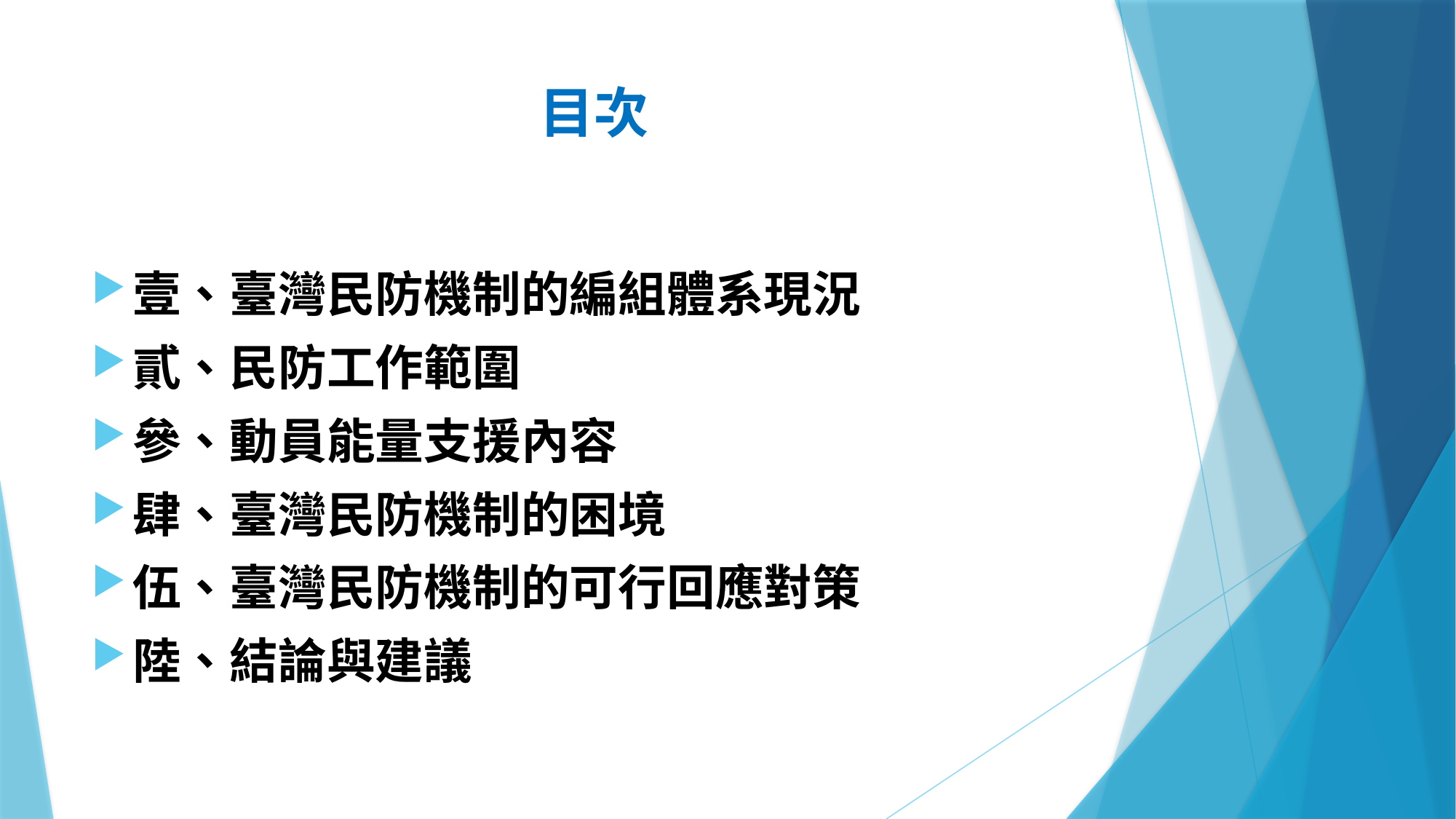

# 目次
壹、臺灣民防機制的編組體系現況
貳、民防工作範圍
參、動員能量支援內容
肆、臺灣民防機制的困境
伍、臺灣民防機制的可行回應對策
陸、結論與建議